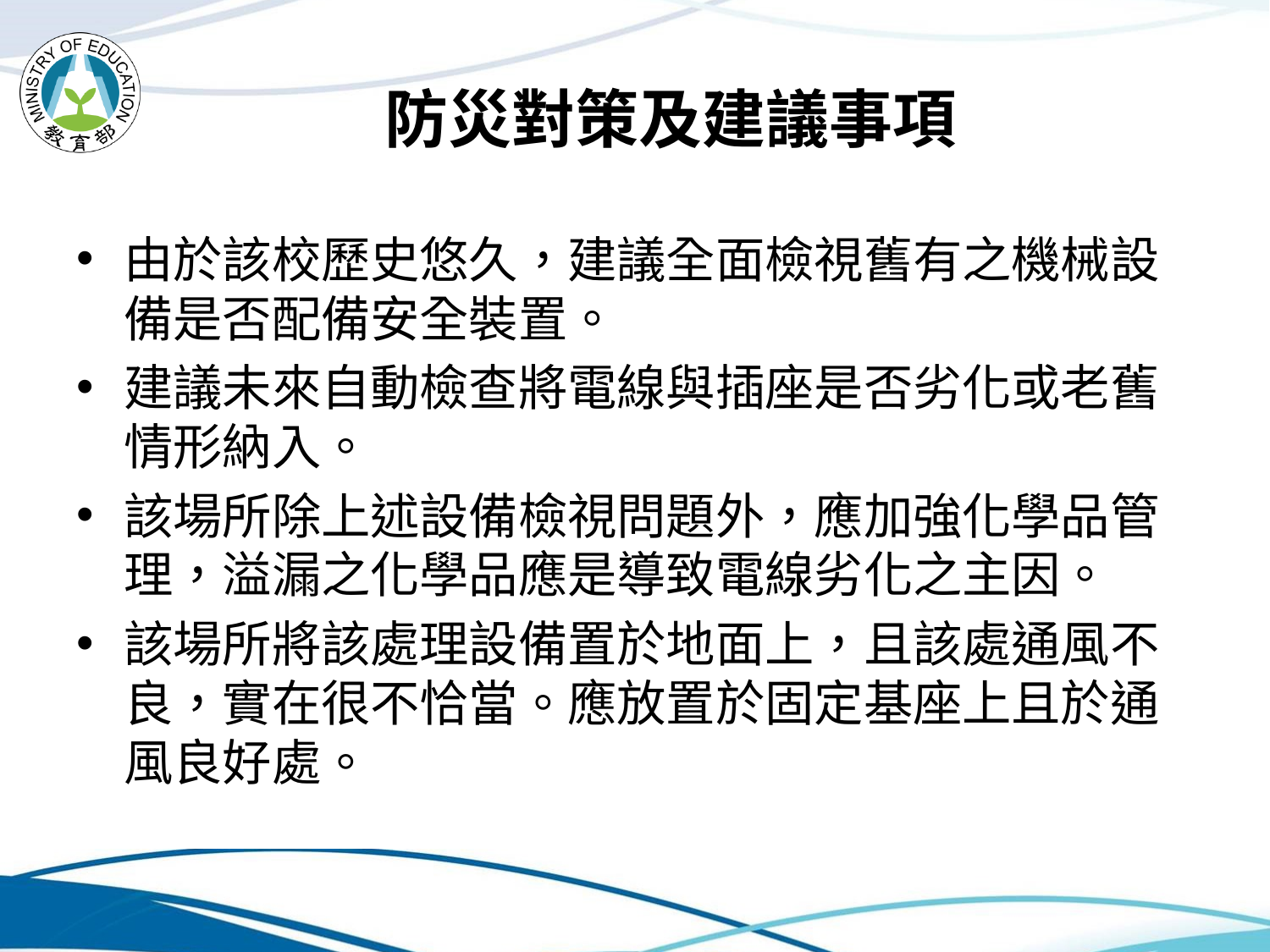

# 防災對策及建議事項
由於該校歷史悠久，建議全面檢視舊有之機械設備是否配備安全裝置。
建議未來自動檢查將電線與插座是否劣化或老舊情形納入。
該場所除上述設備檢視問題外，應加強化學品管理，溢漏之化學品應是導致電線劣化之主因。
該場所將該處理設備置於地面上，且該處通風不良，實在很不恰當。應放置於固定基座上且於通風良好處。